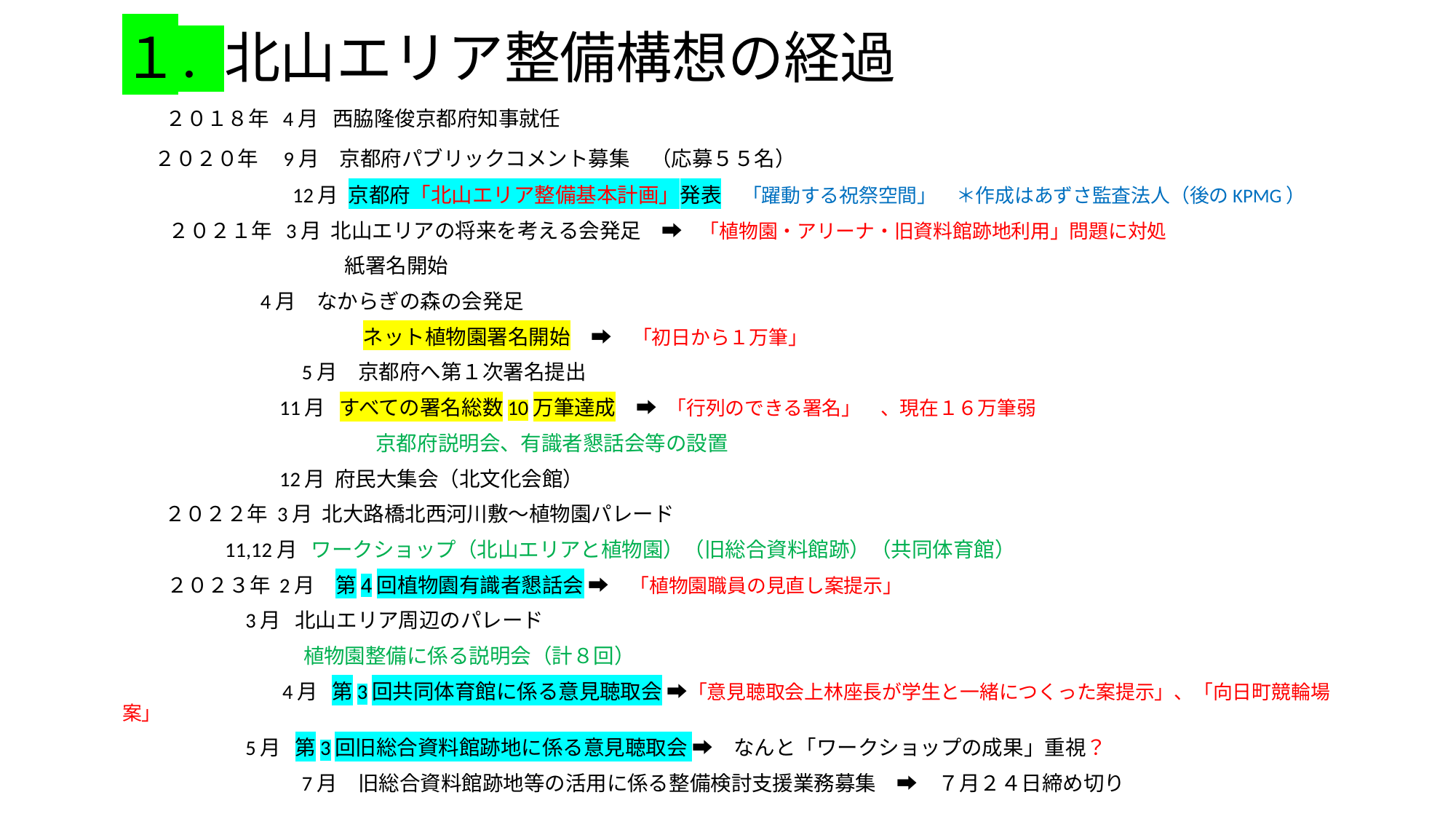

１．北山エリア整備構想の経過
  　２０１８年  4月   西脇隆俊京都府知事就任
     ２０２０年　9月　京都府パブリックコメント募集　（応募５５名）
　　　　　　　　12月  京都府「北山エリア整備基本計画」発表　「躍動する祝祭空間」　＊作成はあずさ監査法人（後のKPMG）
　　 ２０２１年  3月  北山エリアの将来を考える会発足　➡　「植物園・アリーナ・旧資料館跡地利用」問題に対処
　　　　　　　　            紙署名開始
                       　4月　なからぎの森の会発足
　　　　　　　　　　       ネット植物園署名開始　➡　「初日から１万筆」
　　　　　　　　  5月　京都府へ第１次署名提出
　　　　　　      11月   すべての署名総数10万筆達成　➡  「行列のできる署名」　、現在１６万筆弱
　　 　　　　　　　　　　京都府説明会、有識者懇話会等の設置
　　　　    　　  12月  府民大集会（北文化会館）
        ２０２２年 3月  北大路橋北西河川敷～植物園パレード
　　            11,12月   ワークショップ（北山エリアと植物園）（旧総合資料館跡）（共同体育館）
　     ２０２３年 2月　第4回植物園有識者懇話会 ➡　「植物園職員の見直し案提示」
                          3月   北山エリア周辺のパレード
     　                            植物園整備に係る説明会（計８回）
　      　　　　     4月   第3回共同体育館に係る意見聴取会 ➡「意見聴取会上林座長が学生と一緒につくった案提示」、「向日町競輪場案」
                          5月   第3回旧総合資料館跡地に係る意見聴取会 ➡　なんと「ワークショップの成果」重視？
　　　　　　　　  7月　旧総合資料館跡地等の活用に係る整備検討支援業務募集　➡　７月２４日締め切り